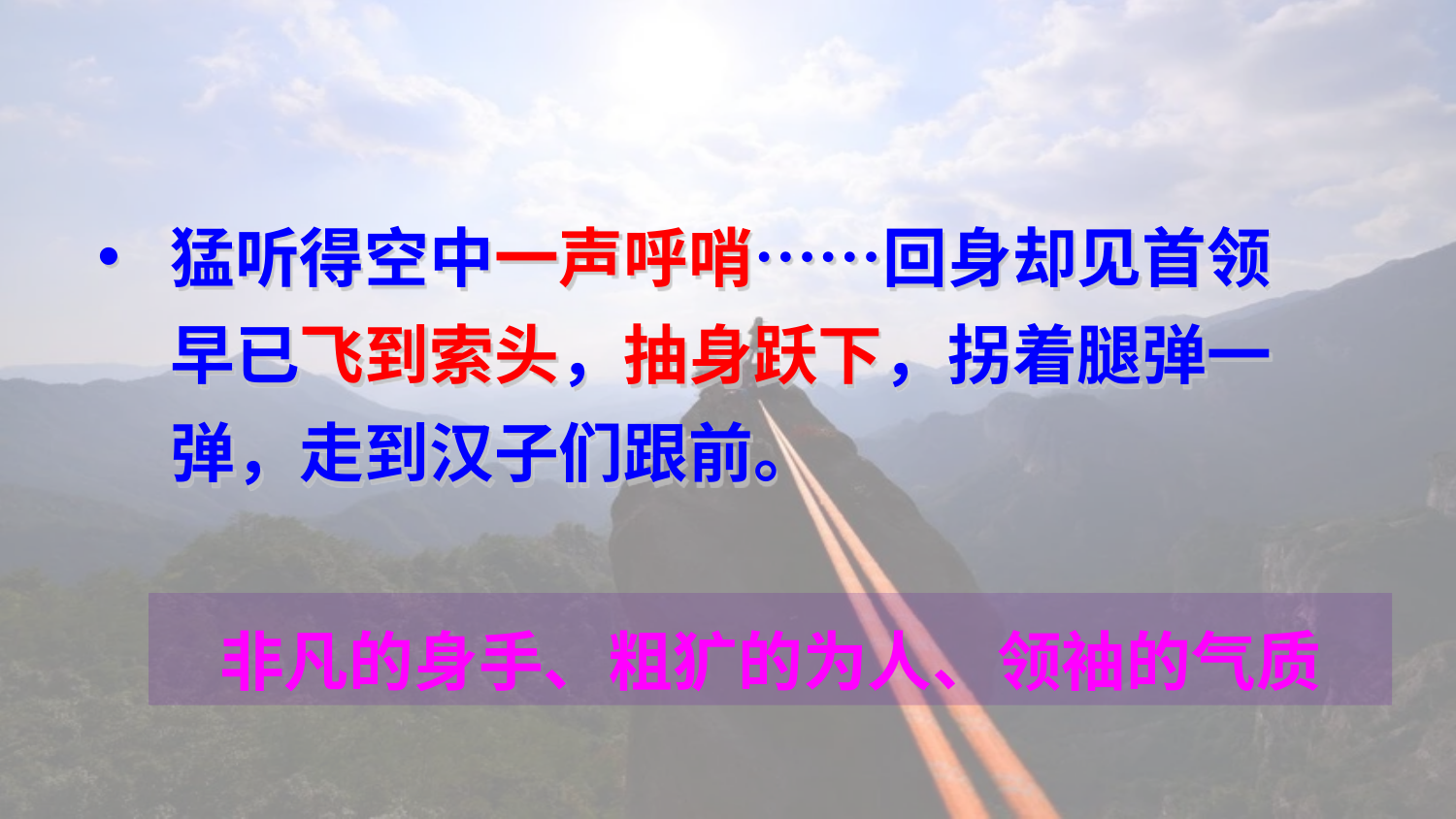

猛听得空中一声呼哨……回身却见首领早已飞到索头，抽身跃下，拐着腿弹一弹，走到汉子们跟前。
非凡的身手、粗犷的为人、领袖的气质